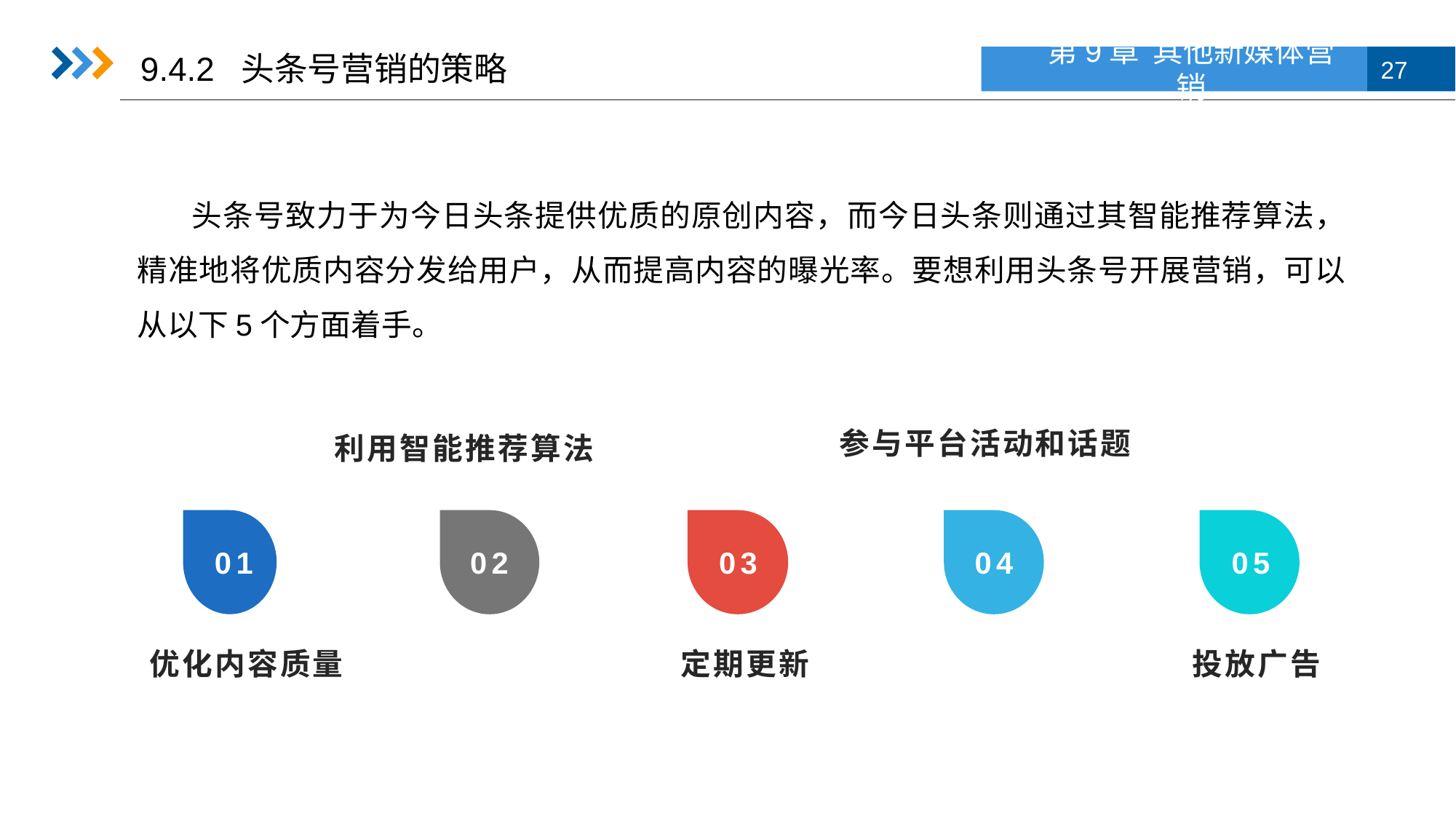

9.4.2  头条号营销的策略
头条号致力于为今日头条提供优质的原创内容，而今日头条则通过其智能推荐算法，精准地将优质内容分发给用户，从而提高内容的曝光率。要想利用头条号开展营销，可以从以下5个方面着手。
参与平台活动和话题
利用智能推荐算法

01
02
03
04
05
优化内容质量
定期更新
投放广告